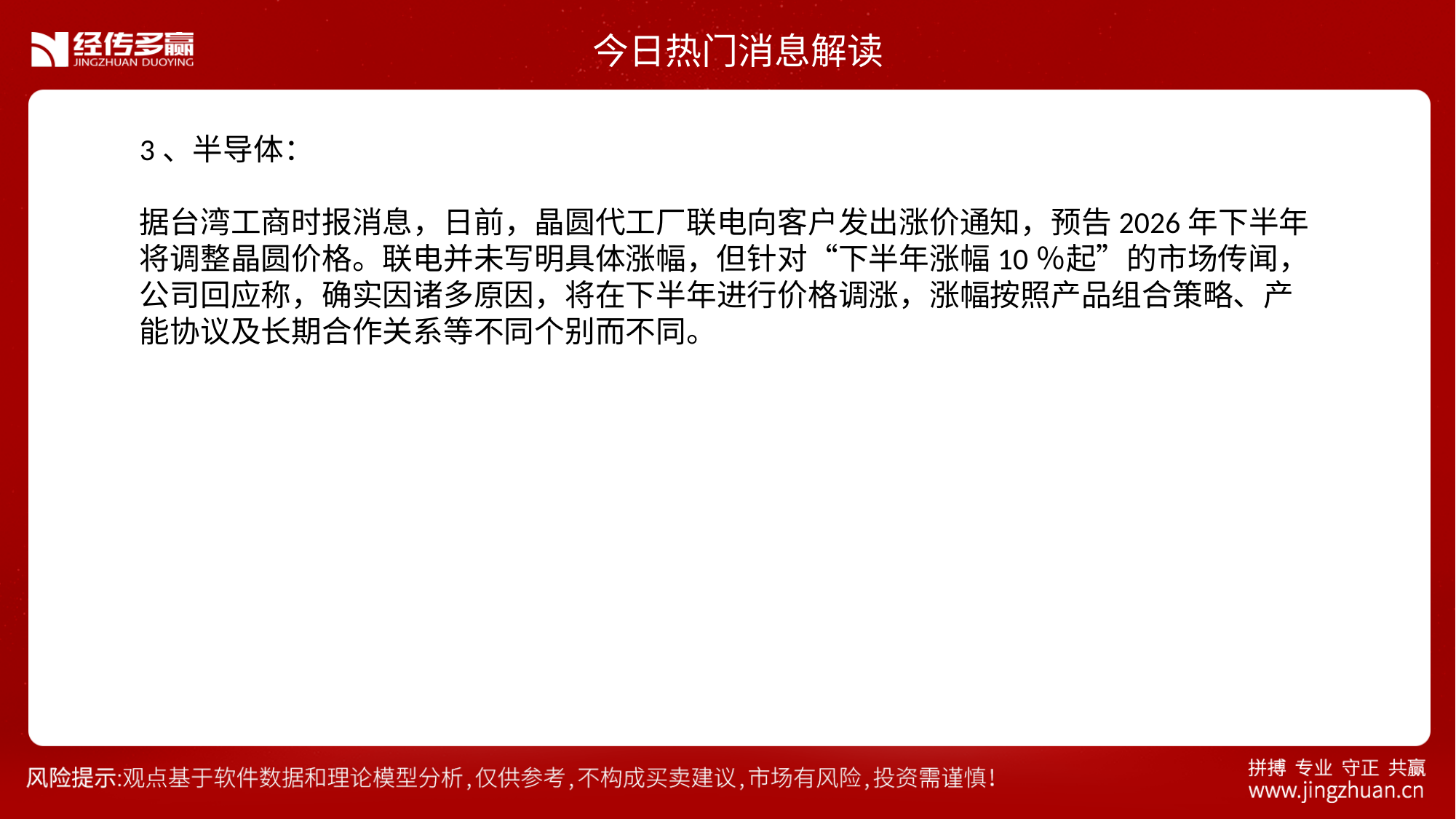

今日热门消息解读
3、半导体：

据台湾工商时报消息，日前，晶圆代工厂联电向客户发出涨价通知，预告2026年下半年将调整晶圆价格。联电并未写明具体涨幅，但针对“下半年涨幅10％起”的市场传闻，公司回应称，确实因诸多原因，将在下半年进行价格调涨，涨幅按照产品组合策略、产能协议及长期合作关系等不同个别而不同。